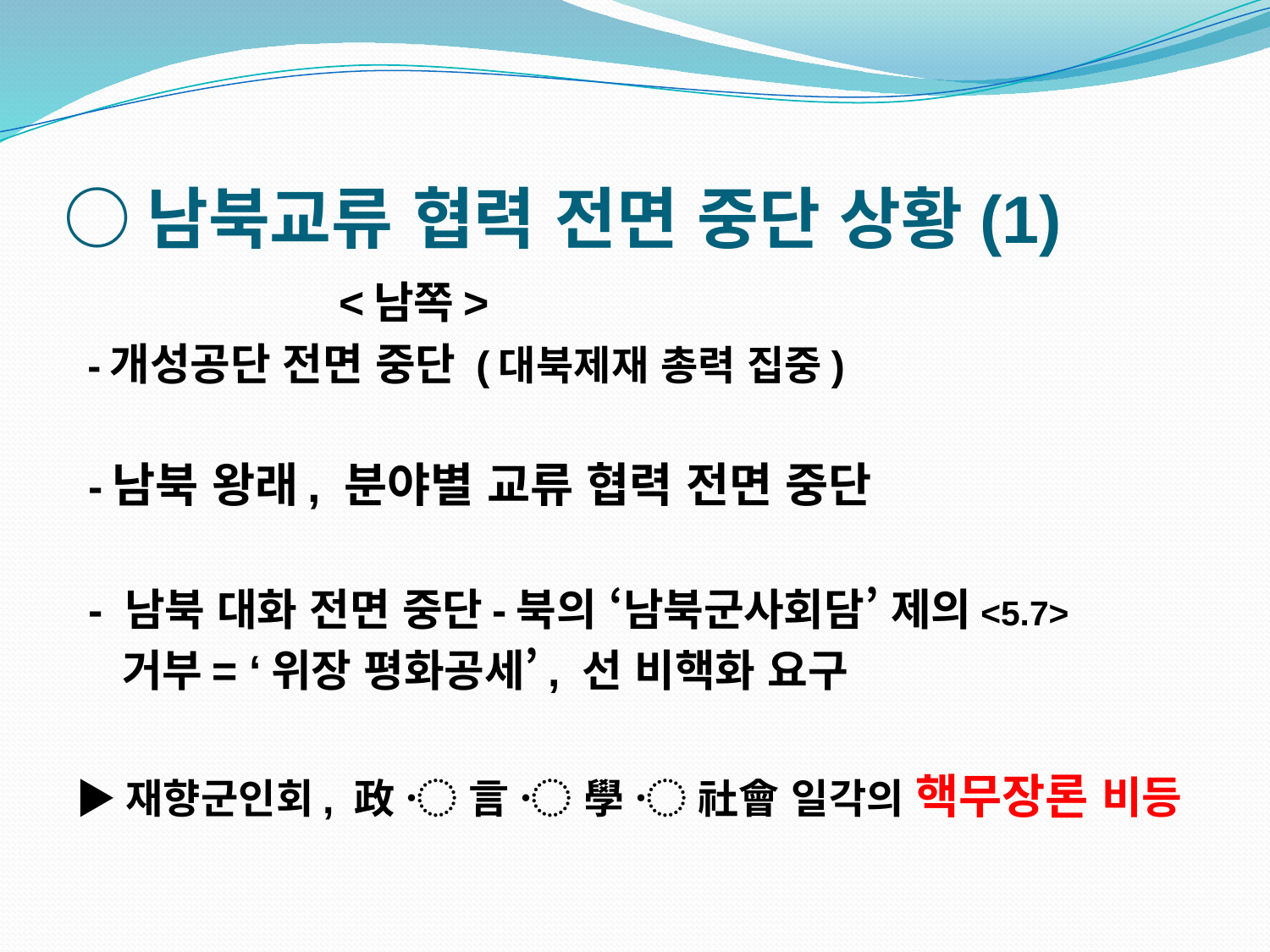

# ○남북교류 협력 전면 중단 상황(1)
                       <남쪽>
 -개성공단 전면 중단 (대북제재 총력 집중)

 -남북 왕래, 분야별 교류 협력 전면 중단

 - 남북 대화 전면 중단-북의 ‘남북군사회담’ 제의<5.7>
   거부= ‘위장 평화공세’, 선 비핵화 요구

▶재향군인회, 政 〮 言 〮 學 〮 社會 일각의 핵무장론 비등